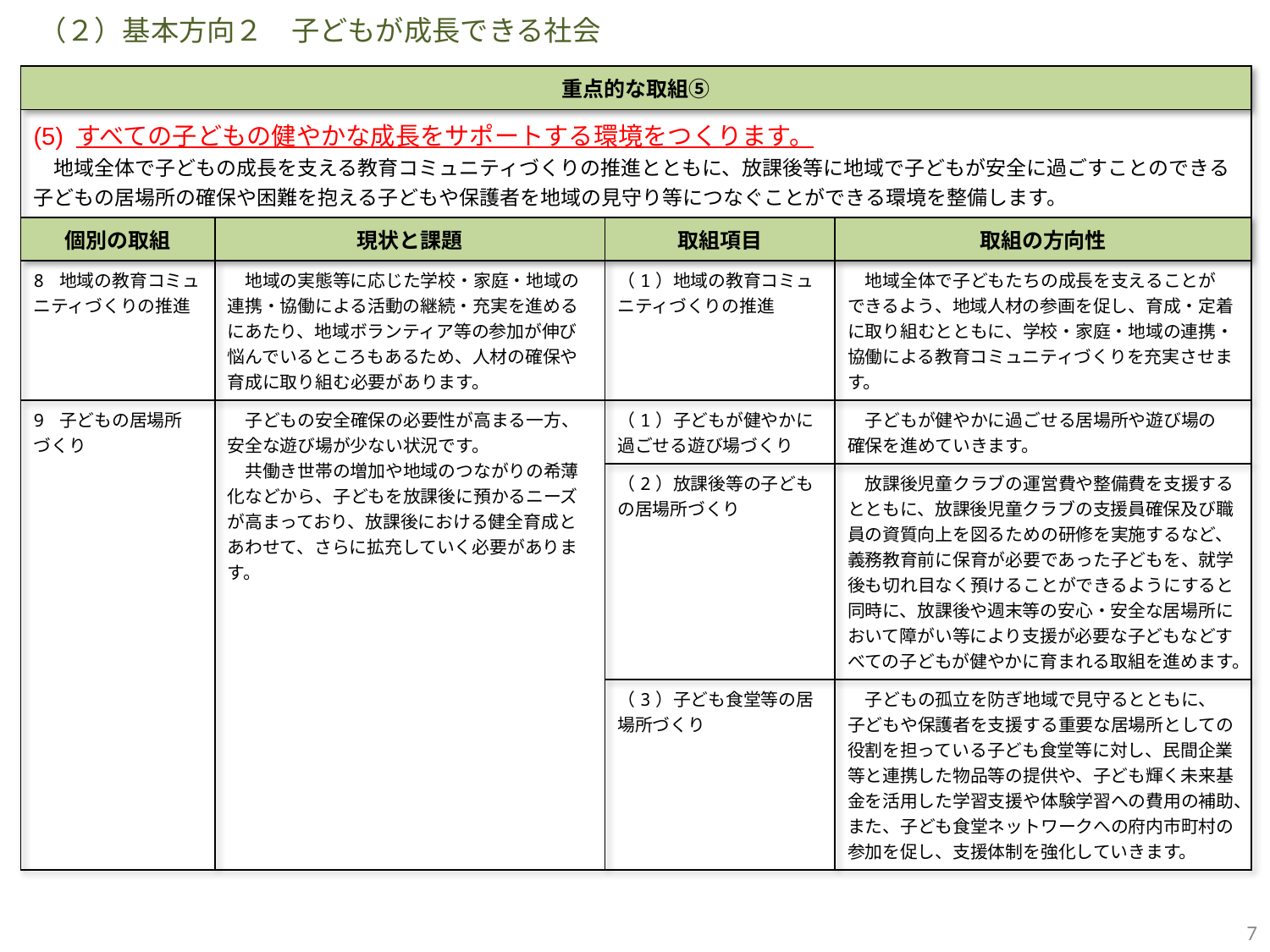

（２）基本方向２　子どもが成長できる社会
| 重点的な取組⑤ |  |  |  |
| --- | --- | --- | --- |
| (5) すべての子どもの健やかな成長をサポートする環境をつくります。 　地域全体で子どもの成長を支える教育コミュニティづくりの推進とともに、放課後等に地域で子どもが安全に過ごすことのできる子どもの居場所の確保や困難を抱える子どもや保護者を地域の見守り等につなぐことができる環境を整備します。 |  |  |  |
| 個別の取組 | 現状と課題 | 取組項目 | 取組の方向性 |
| 8 地域の教育コミュニティづくりの推進 | 地域の実態等に応じた学校・家庭・地域の連携・協働による活動の継続・充実を進めるにあたり、地域ボランティア等の参加が伸び悩んでいるところもあるため、人材の確保や育成に取り組む必要があります。 | （1）地域の教育コミュニティづくりの推進 | 地域全体で子どもたちの成長を支えることが できるよう、地域人材の参画を促し、育成・定着に取り組むとともに、学校・家庭・地域の連携・協働による教育コミュニティづくりを充実させます。 |
| 9 子どもの居場所 づくり | 子どもの安全確保の必要性が高まる一方、安全な遊び場が少ない状況です。 　共働き世帯の増加や地域のつながりの希薄化などから、子どもを放課後に預かるニーズが高まっており、放課後における健全育成と あわせて、さらに拡充していく必要があります。 | （1）子どもが健やかに 過ごせる遊び場づくり | 子どもが健やかに過ごせる居場所や遊び場の 確保を進めていきます。 |
|  |  | （2）放課後等の子どもの居場所づくり | 放課後児童クラブの運営費や整備費を支援するとともに、放課後児童クラブの支援員確保及び職員の資質向上を図るための研修を実施するなど、義務教育前に保育が必要であった子どもを、就学後も切れ目なく預けることができるようにすると同時に、放課後や週末等の安心・安全な居場所において障がい等により支援が必要な子どもなどすべての子どもが健やかに育まれる取組を進めます。 |
|  |  | （3）子ども食堂等の居場所づくり | 子どもの孤立を防ぎ地域で見守るとともに、 子どもや保護者を支援する重要な居場所としての役割を担っている子ども食堂等に対し、民間企業等と連携した物品等の提供や、子ども輝く未来基金を活用した学習支援や体験学習への費用の補助、また、子ども食堂ネットワークへの府内市町村の参加を促し、支援体制を強化していきます。 |
7